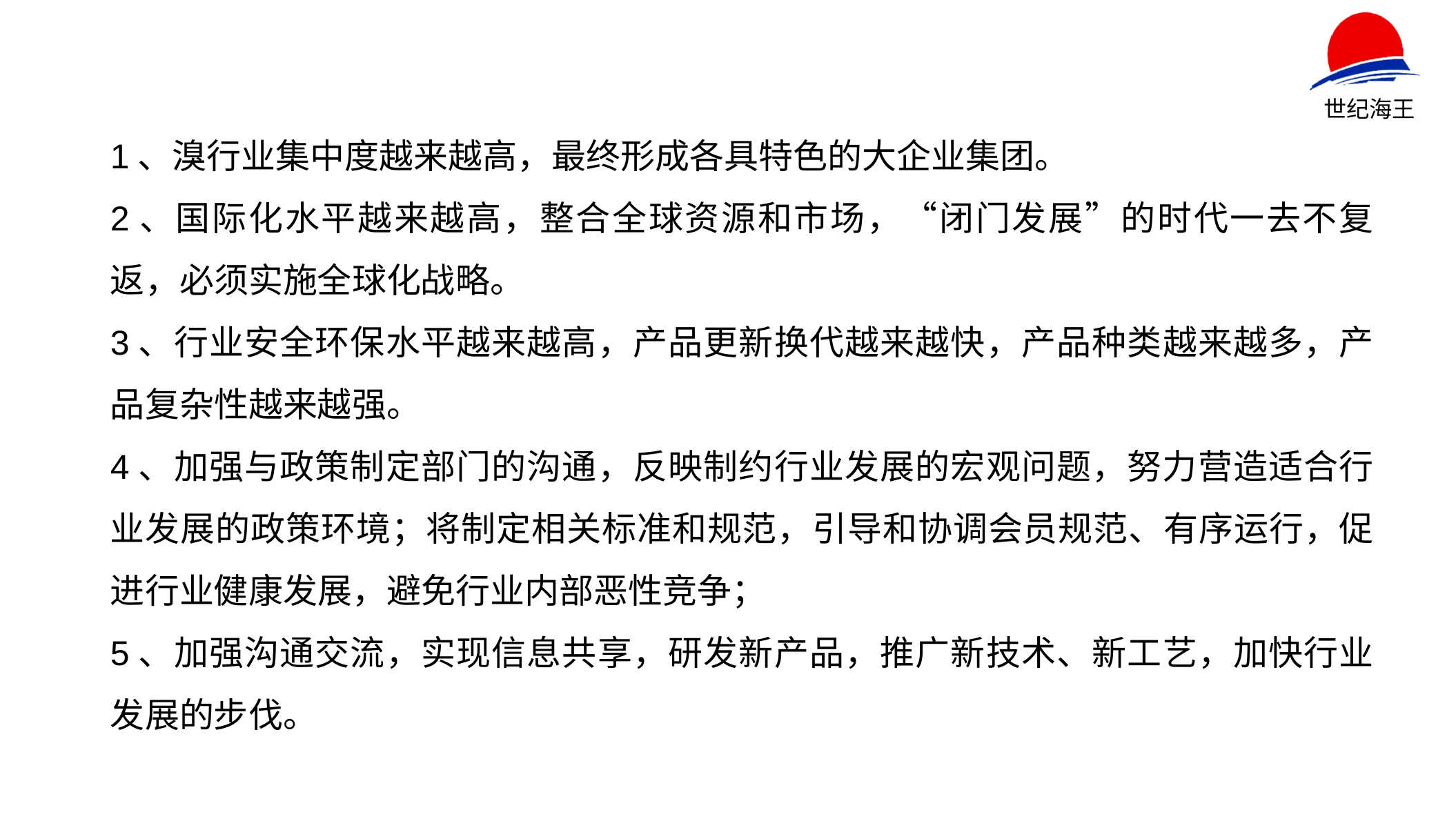

1、溴行业集中度越来越高，最终形成各具特色的大企业集团。
2、国际化水平越来越高，整合全球资源和市场，“闭门发展”的时代一去不复返，必须实施全球化战略。
3、行业安全环保水平越来越高，产品更新换代越来越快，产品种类越来越多，产品复杂性越来越强。
4、加强与政策制定部门的沟通，反映制约行业发展的宏观问题，努力营造适合行业发展的政策环境；将制定相关标准和规范，引导和协调会员规范、有序运行，促进行业健康发展，避免行业内部恶性竞争；
5、加强沟通交流，实现信息共享，研发新产品，推广新技术、新工艺，加快行业发展的步伐。